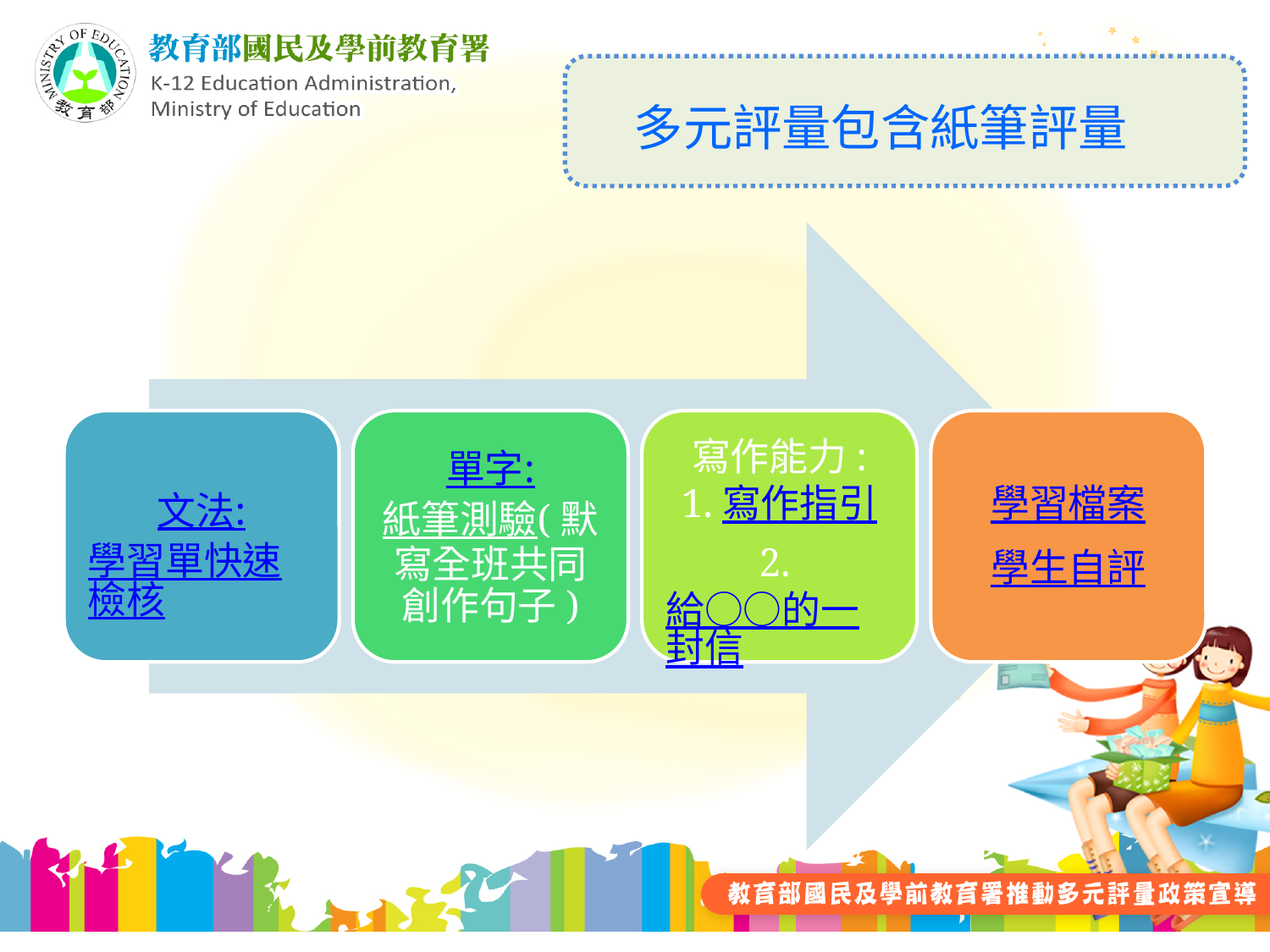

# 多元評量包含紙筆評量
文法:學習單快速檢核
單字:紙筆測驗(默寫全班共同創作句子)
寫作能力:
1.寫作指引
2.給○○的一封信
學習檔案
學生自評